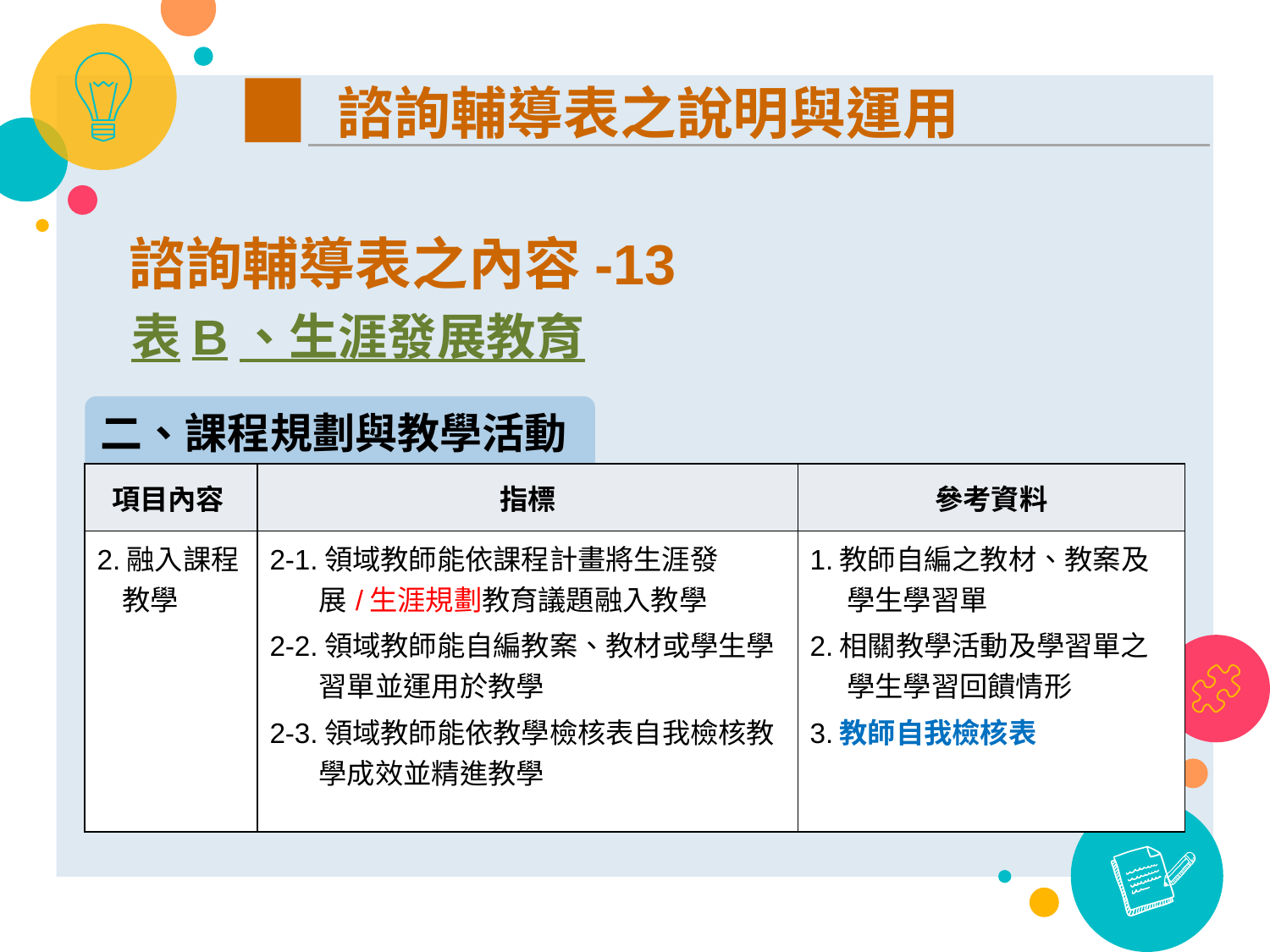

諮詢輔導表之說明與運用

諮詢輔導表之內容-13
表B、生涯發展教育
二、課程規劃與教學活動
| 項目內容 | 指標 | 參考資料 |
| --- | --- | --- |
| 2.融入課程教學 | 2-1.領域教師能依課程計畫將生涯發展/生涯規劃教育議題融入教學 2-2.領域教師能自編教案、教材或學生學習單並運用於教學 2-3.領域教師能依教學檢核表自我檢核教學成效並精進教學 | 1.教師自編之教材、教案及學生學習單 2.相關教學活動及學習單之學生學習回饋情形 3.教師自我檢核表 |